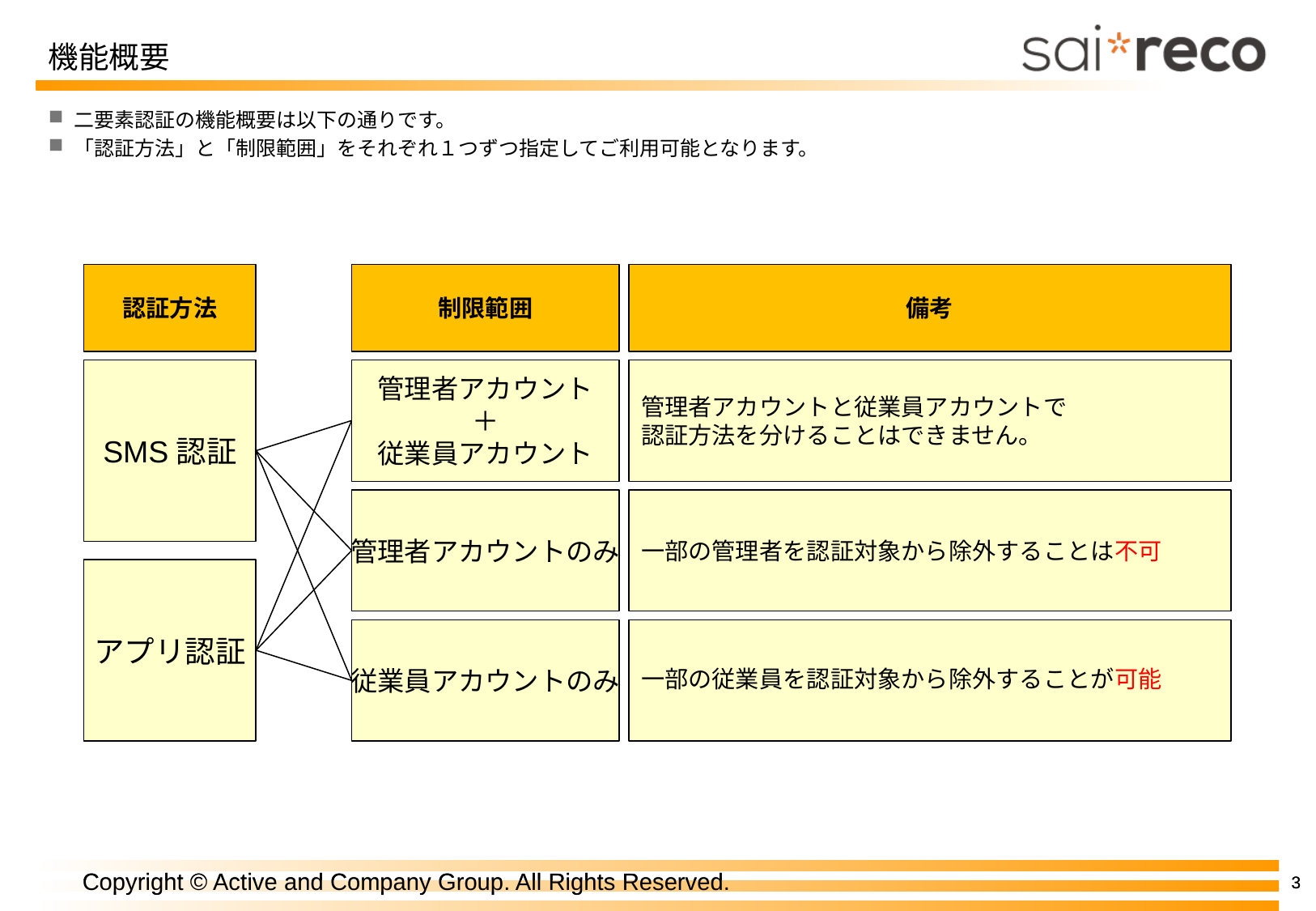

# 機能概要
二要素認証の機能概要は以下の通りです。
「認証方法」と「制限範囲」をそれぞれ１つずつ指定してご利用可能となります。

認証方法
制限範囲
備考
SMS認証
管理者アカウント
＋
従業員アカウント
管理者アカウントと従業員アカウントで
認証方法を分けることはできません。
管理者アカウントのみ
一部の管理者を認証対象から除外することは不可
アプリ認証
従業員アカウントのみ
一部の従業員を認証対象から除外することが可能